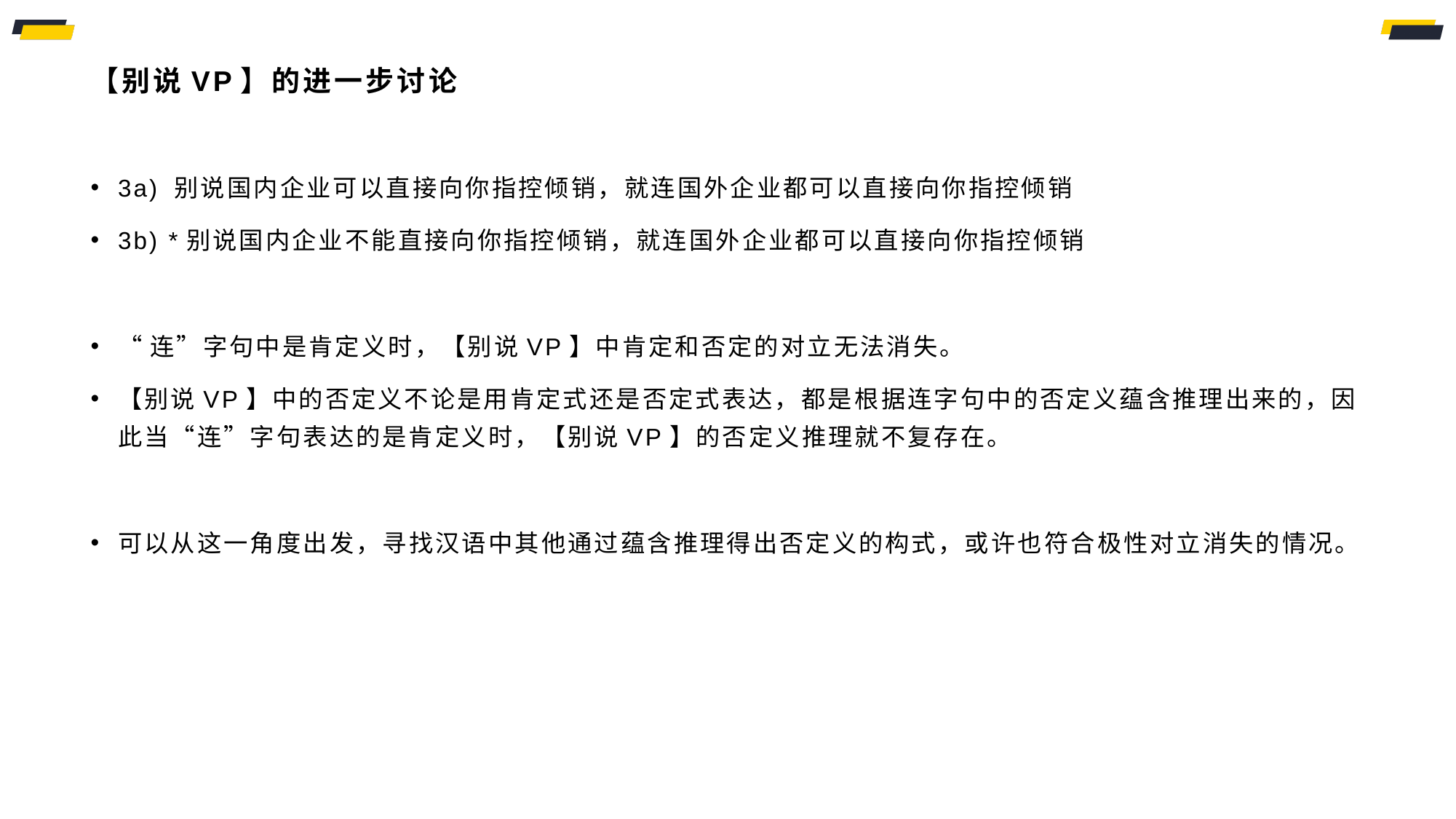

# 【别说VP】的进一步讨论

3a) 别说国内企业可以直接向你指控倾销，就连国外企业都可以直接向你指控倾销
3b) *别说国内企业不能直接向你指控倾销，就连国外企业都可以直接向你指控倾销

“连”字句中是肯定义时，【别说VP】中肯定和否定的对立无法消失。
【别说VP】中的否定义不论是用肯定式还是否定式表达，都是根据连字句中的否定义蕴含推理出来的，因此当“连”字句表达的是肯定义时，【别说VP】的否定义推理就不复存在。

可以从这一角度出发，寻找汉语中其他通过蕴含推理得出否定义的构式，或许也符合极性对立消失的情况。